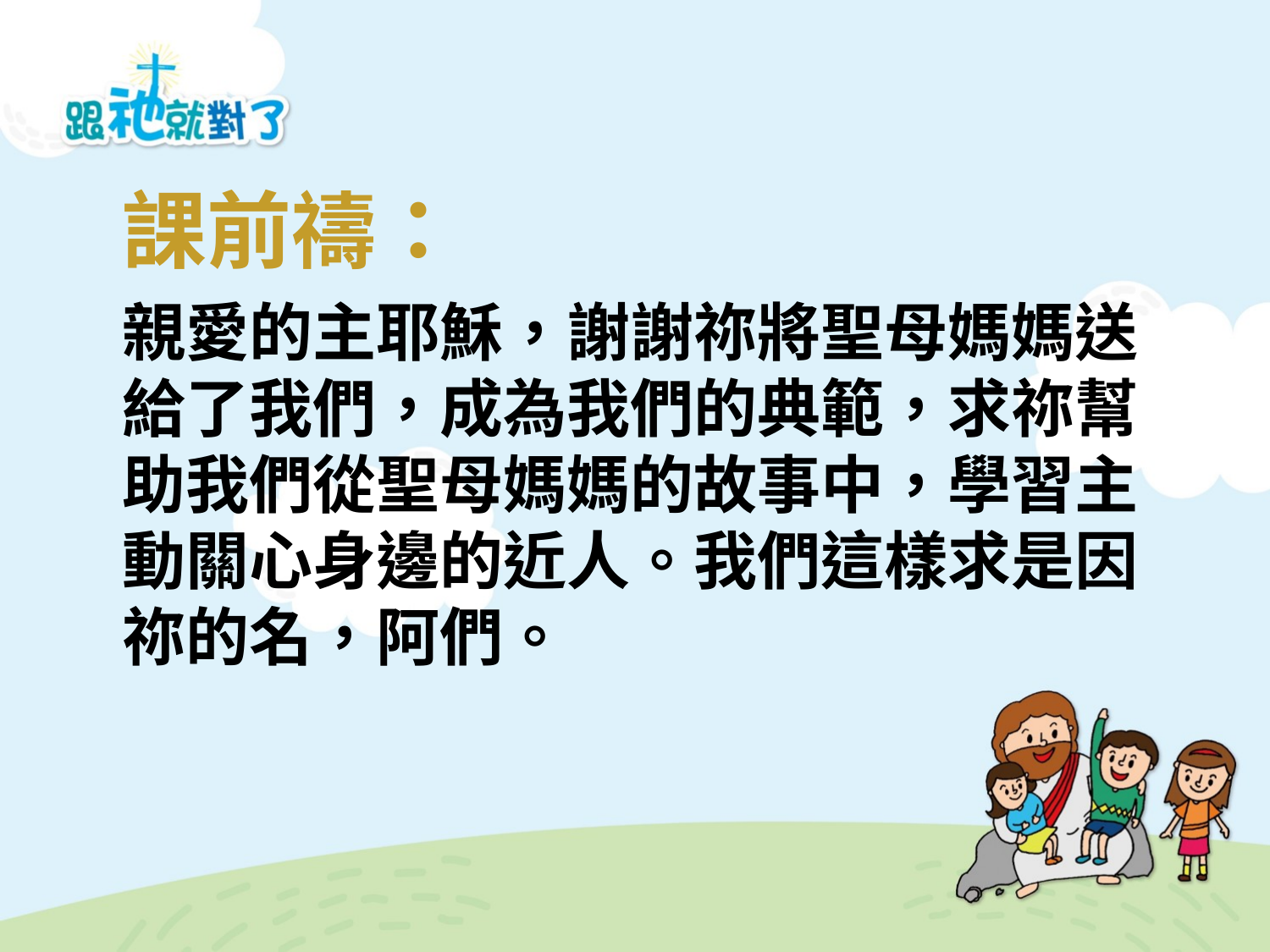

課前禱：
親愛的主耶穌，謝謝祢將聖母媽媽送給了我們，成為我們的典範，求祢幫助我們從聖母媽媽的故事中，學習主動關心身邊的近人。我們這樣求是因祢的名，阿們。